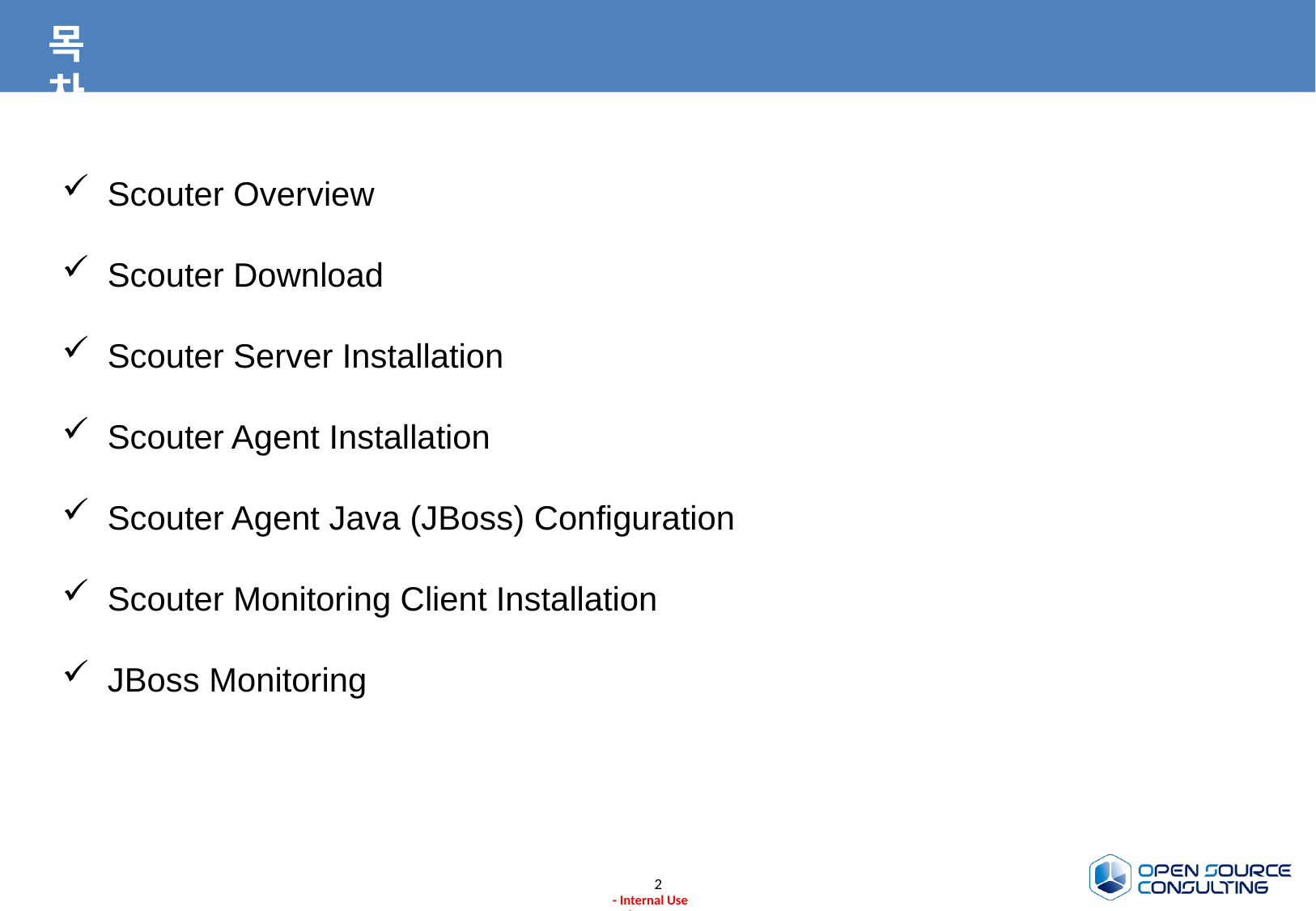

목차
Scouter Overview
Scouter Download
Scouter Server Installation
Scouter Agent Installation
Scouter Agent Java (JBoss) Configuration
Scouter Monitoring Client Installation
JBoss Monitoring
2
- Internal Use Only -